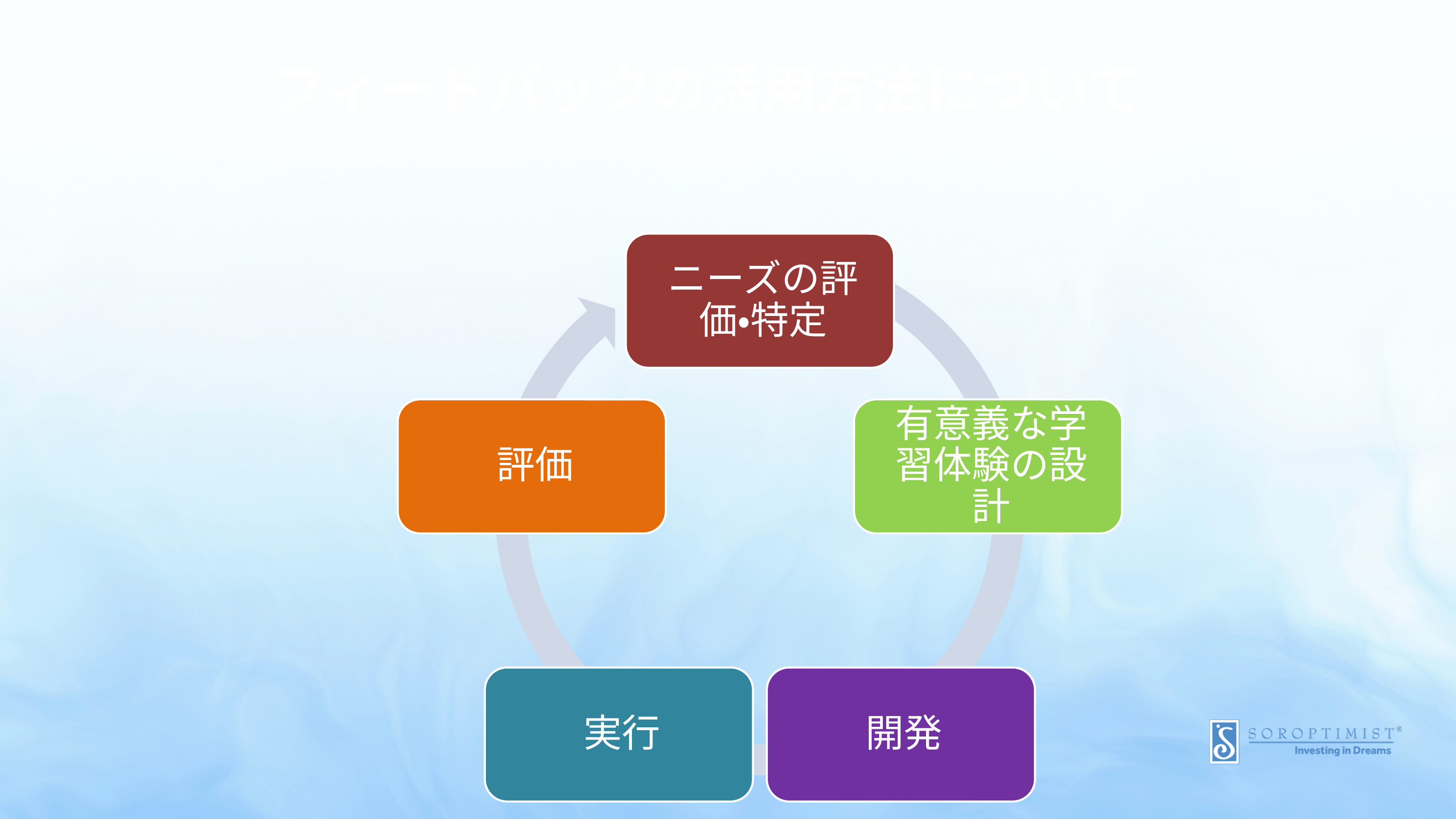

フィードバックの活用方法について
ニーズの評価・特定
有意義な学習体験の設計
開発
実行
評価